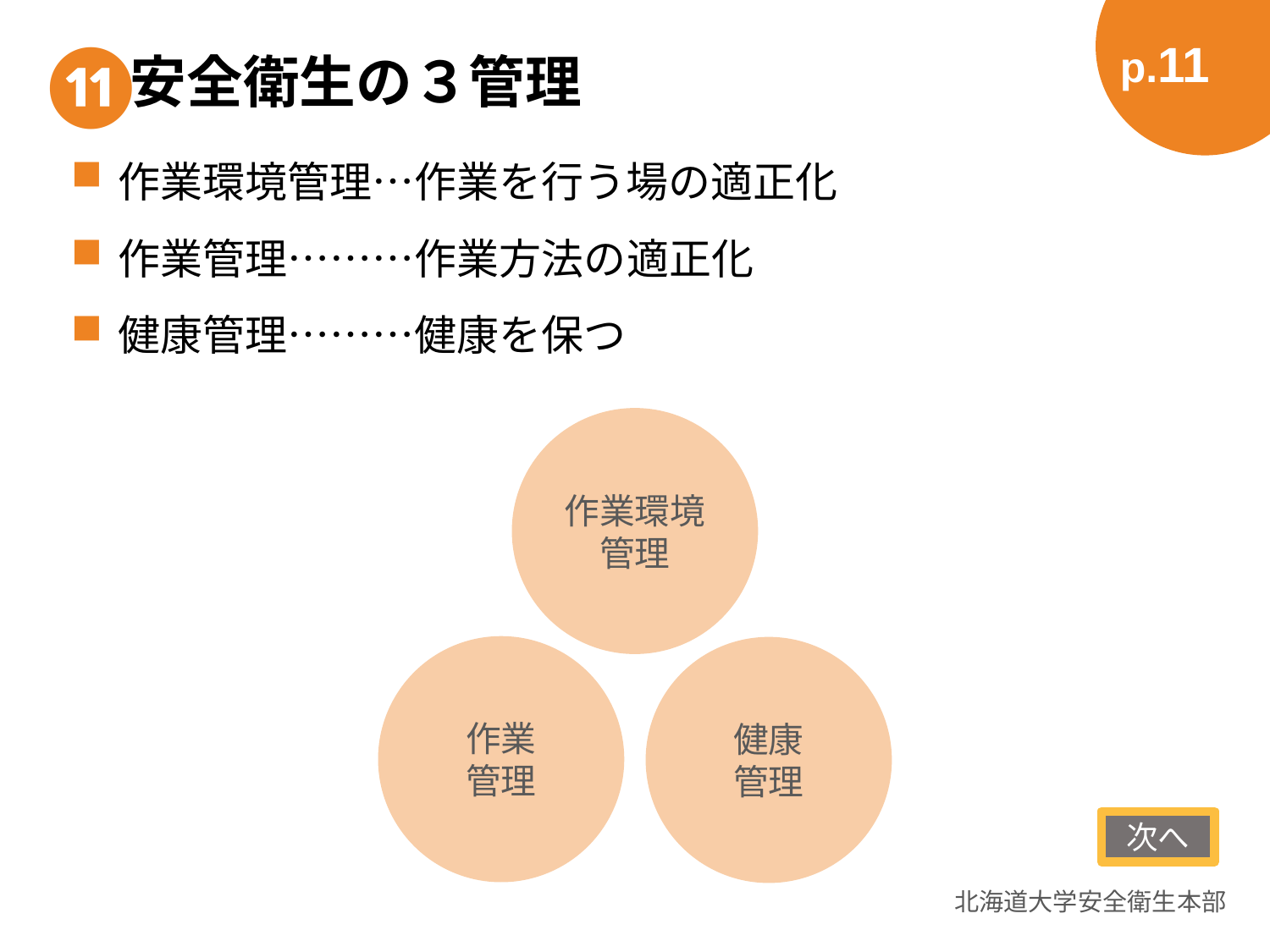

p.11
⓫
# 安全衛生の３管理
作業環境管理…作業を行う場の適正化
作業管理………作業方法の適正化
健康管理………健康を保つ
作業環境
管理
作業
管理
健康
管理
次へ